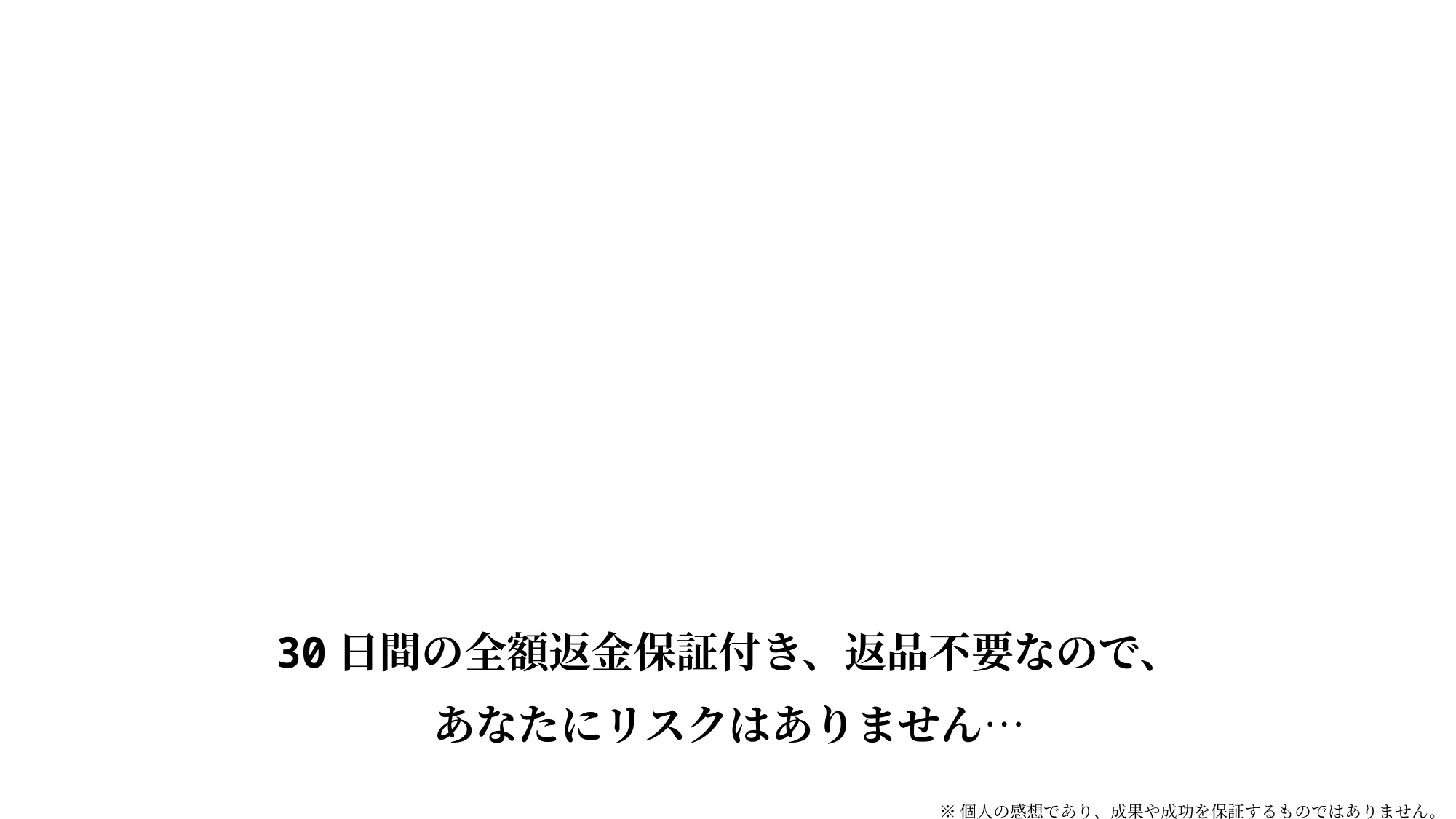

30日間の全額返金保証付き、返品不要なので、
あなたにリスクはありません…
※個人の感想であり、成果や成功を保証するものではありません。